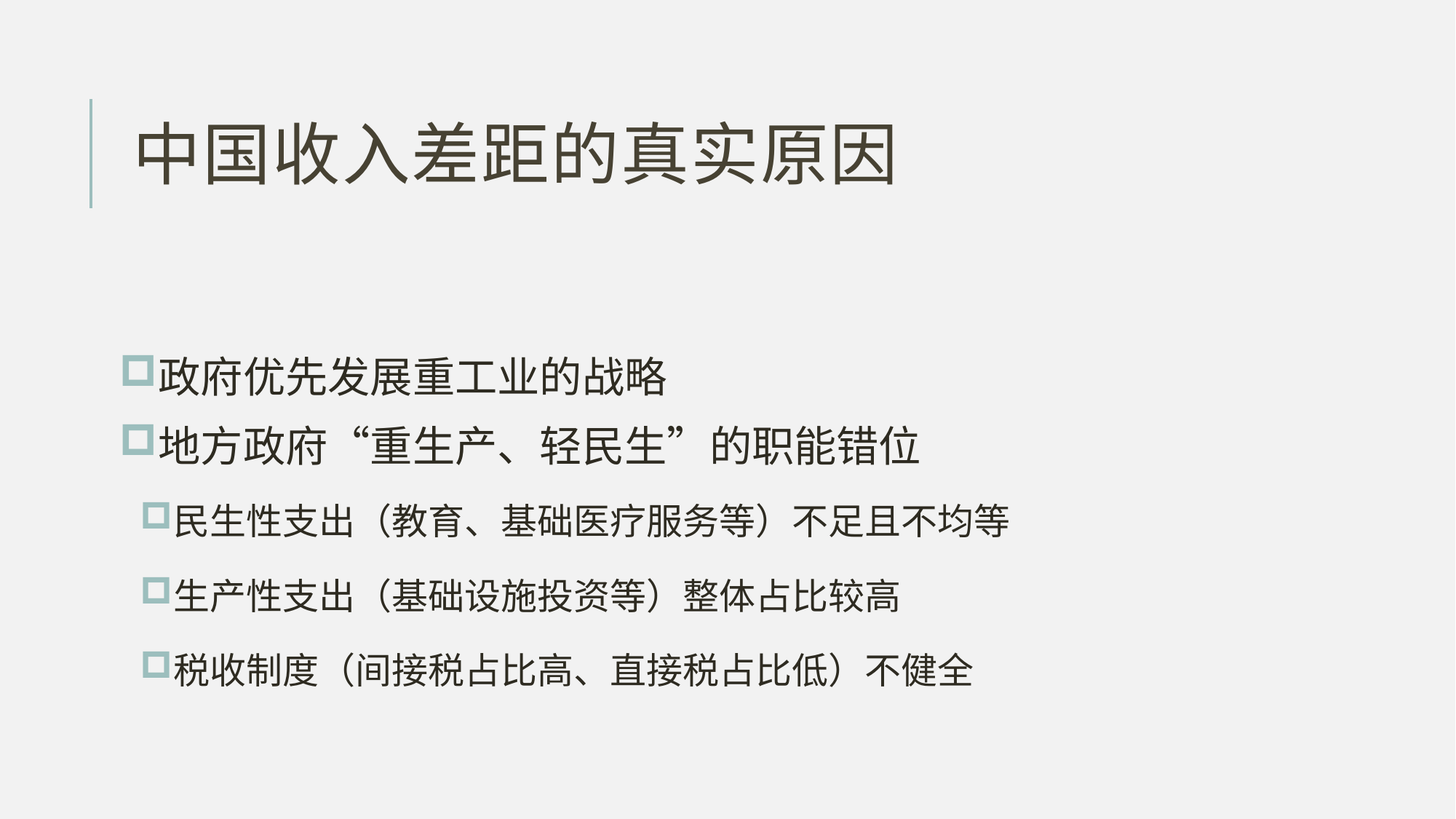

# 中国收入差距的真实原因
政府优先发展重工业的战略
地方政府“重生产、轻民生”的职能错位
民生性支出（教育、基础医疗服务等）不足且不均等
生产性支出（基础设施投资等）整体占比较高
税收制度（间接税占比高、直接税占比低）不健全